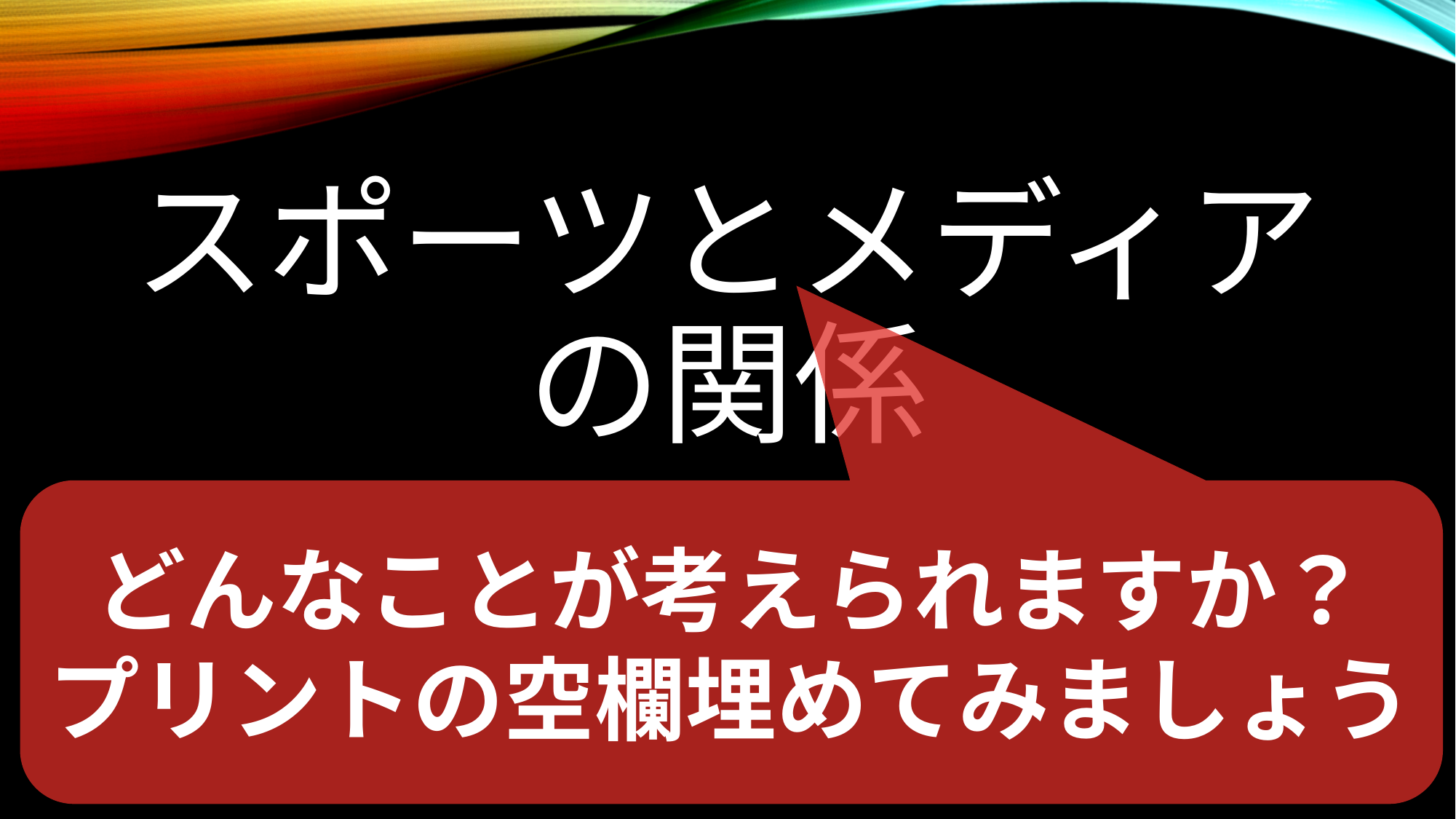

スポーツとメディアの関係
どんなことが考えられますか？
プリントの空欄埋めてみましょう